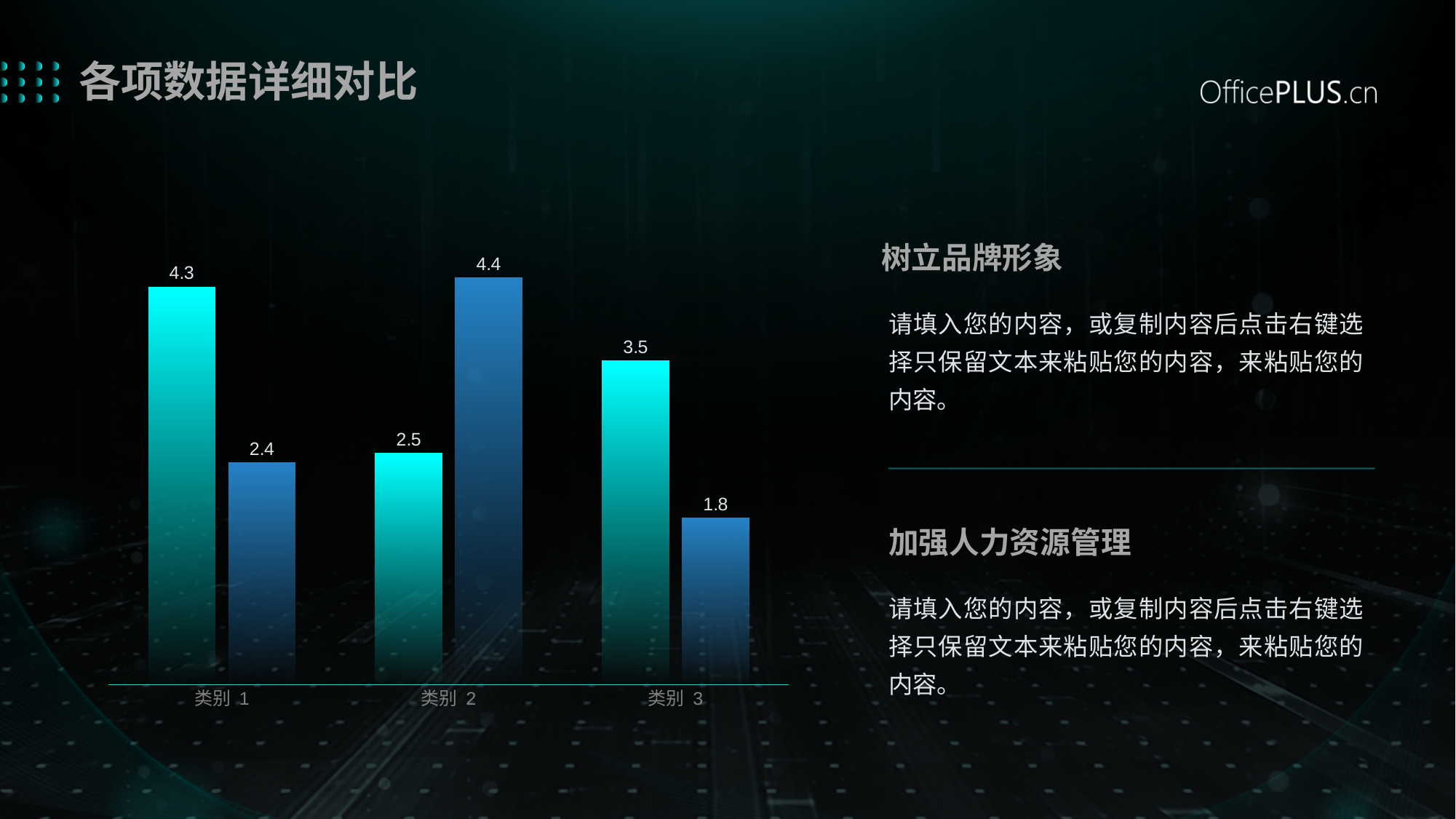

# 各项数据详细对比

### Chart

| Category | 系列 1 | 系列 2 |
|---|---|---|
| 类别 1 | 4.3 | 2.4 |
| 类别 2 | 2.5 | 4.4 |
| 类别 3 | 3.5 | 1.8 |
树立品牌形象
请填入您的内容，或复制内容后点击右键选择只保留文本来粘贴您的内容，来粘贴您的内容。
加强人力资源管理
请填入您的内容，或复制内容后点击右键选择只保留文本来粘贴您的内容，来粘贴您的内容。